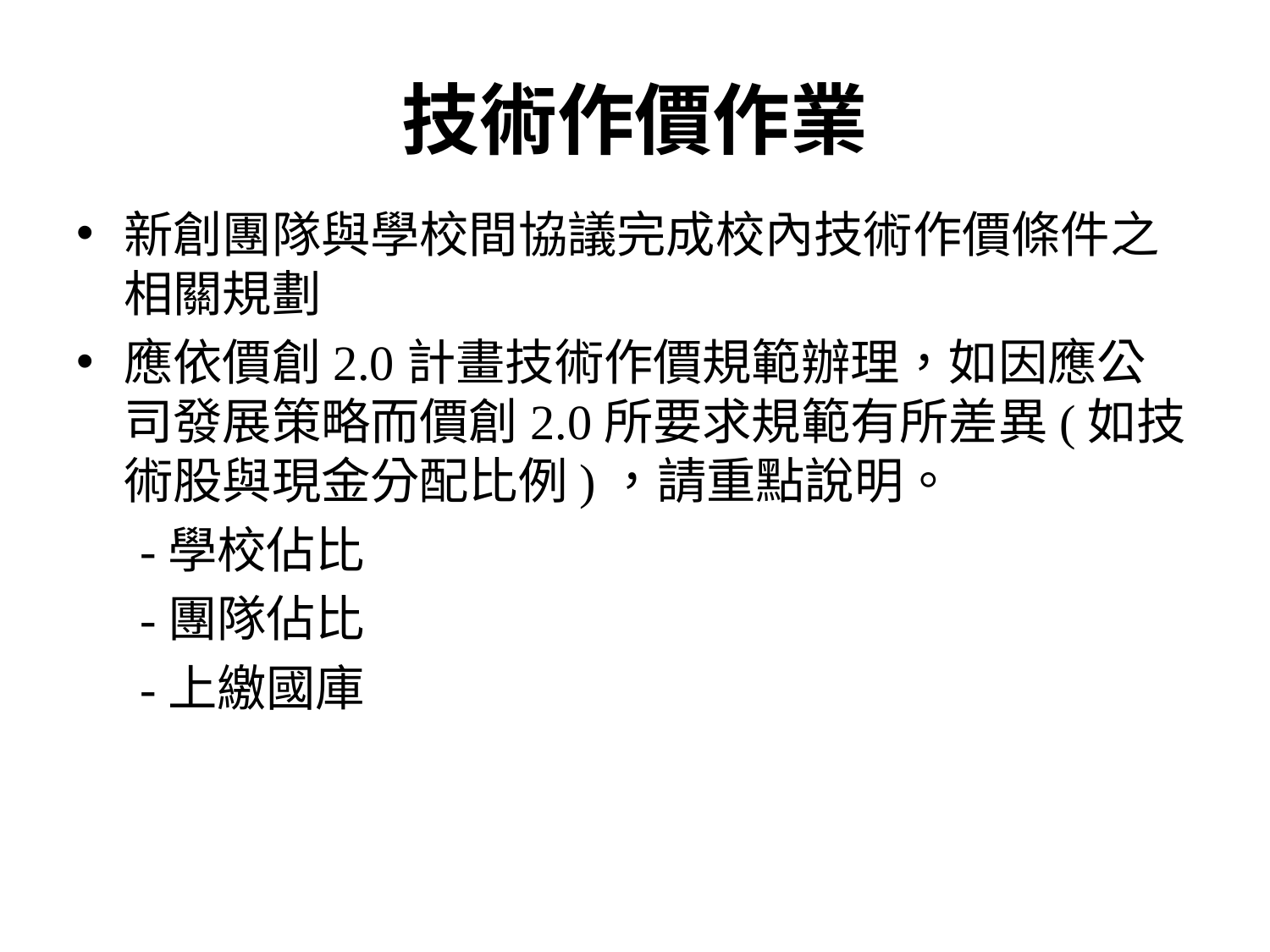

# 技術作價作業
新創團隊與學校間協議完成校內技術作價條件之相關規劃
應依價創2.0計畫技術作價規範辦理，如因應公司發展策略而價創2.0所要求規範有所差異(如技術股與現金分配比例)，請重點說明。
-學校佔比
-團隊佔比
-上繳國庫